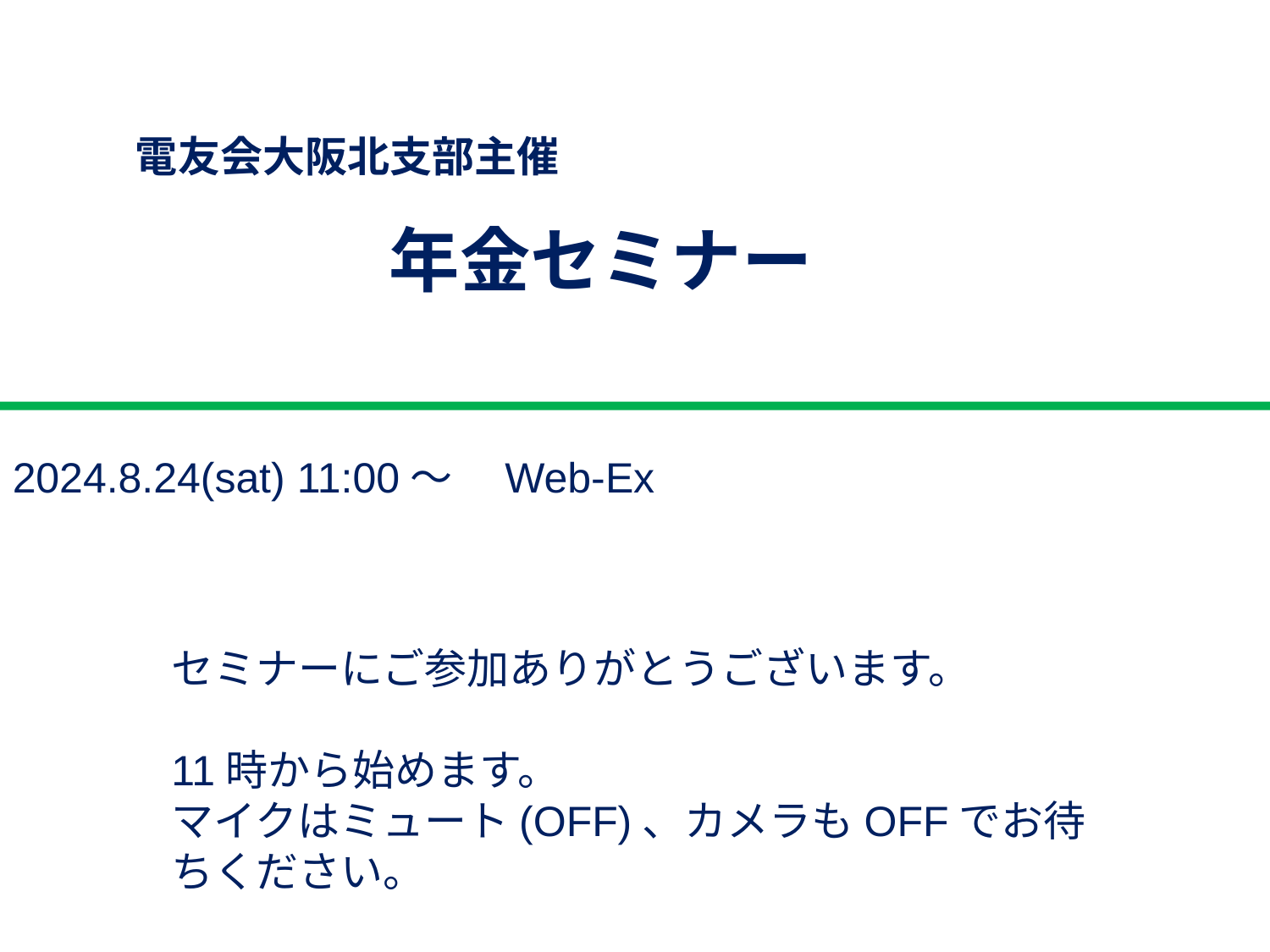

電友会大阪北支部主催
年金セミナー

2024.8.24(sat) 11:00～　Web-Ex
セミナーにご参加ありがとうございます。

11時から始めます。
マイクはミュート(OFF)、カメラもOFFでお待ちください。